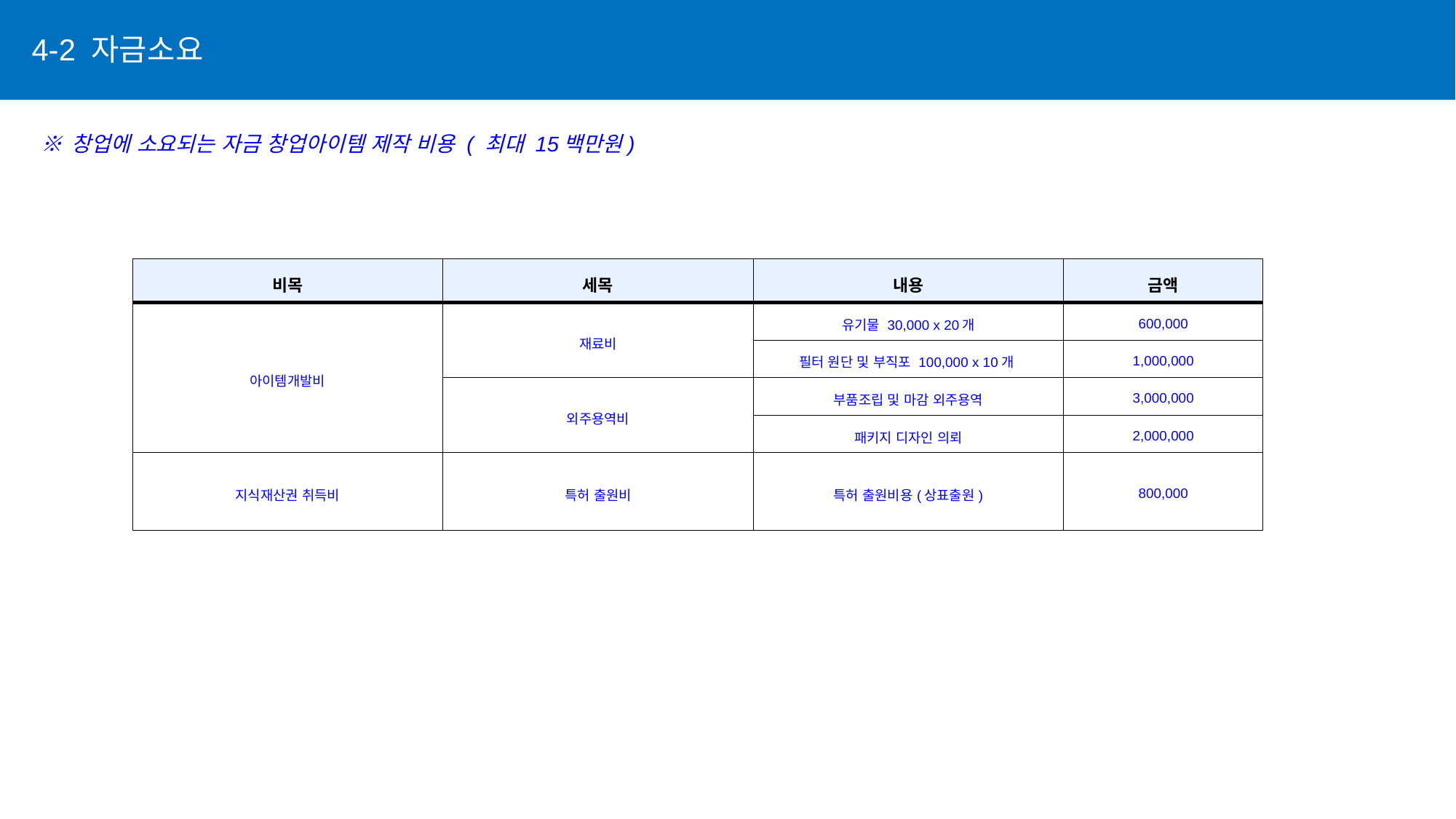

4-2 자금소요
※ 창업에 소요되는 자금 창업아이템 제작 비용 ( 최대 15백만원)
| 비목 | 세목 | 내용 | 금액 |
| --- | --- | --- | --- |
| 아이템개발비 | 재료비 | 유기물 30,000 x 20개 | 600,000 |
|  |  | 필터 원단 및 부직포 100,000 x 10개 | 1,000,000 |
|  | 외주용역비 | 부품조립 및 마감 외주용역 | 3,000,000 |
|  |  | 패키지 디자인 의뢰 | 2,000,000 |
| 지식재산권 취득비 | 특허 출원비 | 특허 출원비용(상표출원) | 800,000 |